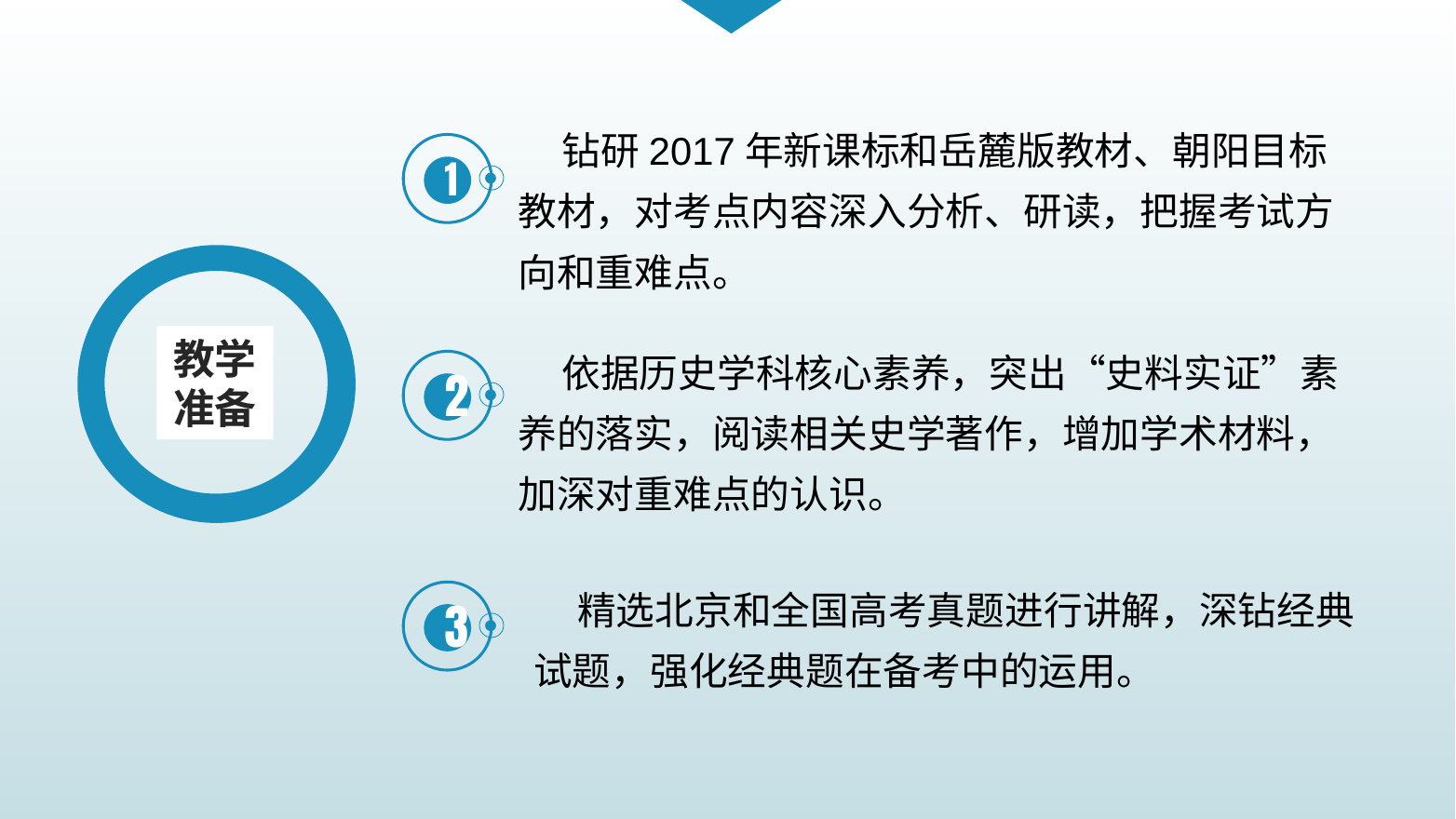

钻研2017年新课标和岳麓版教材、朝阳目标教材，对考点内容深入分析、研读，把握考试方向和重难点。

1

教学
准备
    依据历史学科核心素养，突出“史料实证”素养的落实，阅读相关史学著作，增加学术材料，加深对重难点的认识。

2

    精选北京和全国高考真题进行讲解，深钻经典试题，强化经典题在备考中的运用。

3